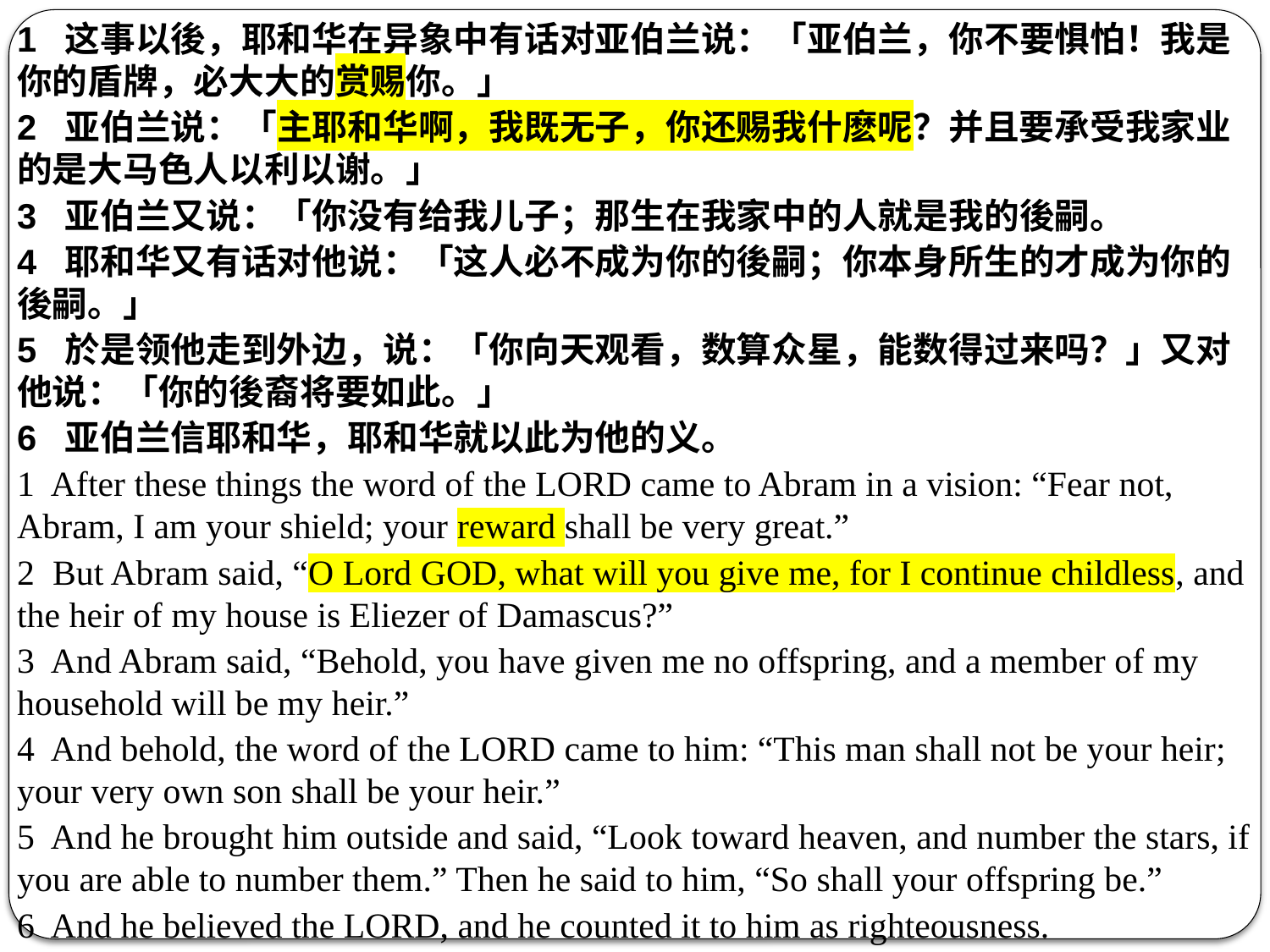

1  这事以後，耶和华在异象中有话对亚伯兰说：「亚伯兰，你不要惧怕！我是你的盾牌，必大大的赏赐你。」
2  亚伯兰说：「主耶和华啊，我既无子，你还赐我什麽呢？并且要承受我家业的是大马色人以利以谢。」
3  亚伯兰又说：「你没有给我儿子；那生在我家中的人就是我的後嗣。
4  耶和华又有话对他说：「这人必不成为你的後嗣；你本身所生的才成为你的後嗣。」
5  於是领他走到外边，说：「你向天观看，数算众星，能数得过来吗？」又对他说：「你的後裔将要如此。」
6  亚伯兰信耶和华，耶和华就以此为他的义。
1  After these things the word of the LORD came to Abram in a vision: “Fear not, Abram, I am your shield; your reward shall be very great.”
2  But Abram said, “O Lord GOD, what will you give me, for I continue childless, and the heir of my house is Eliezer of Damascus?”
3  And Abram said, “Behold, you have given me no offspring, and a member of my household will be my heir.”
4  And behold, the word of the LORD came to him: “This man shall not be your heir; your very own son shall be your heir.”
5  And he brought him outside and said, “Look toward heaven, and number the stars, if you are able to number them.” Then he said to him, “So shall your offspring be.”
6  And he believed the LORD, and he counted it to him as righteousness.